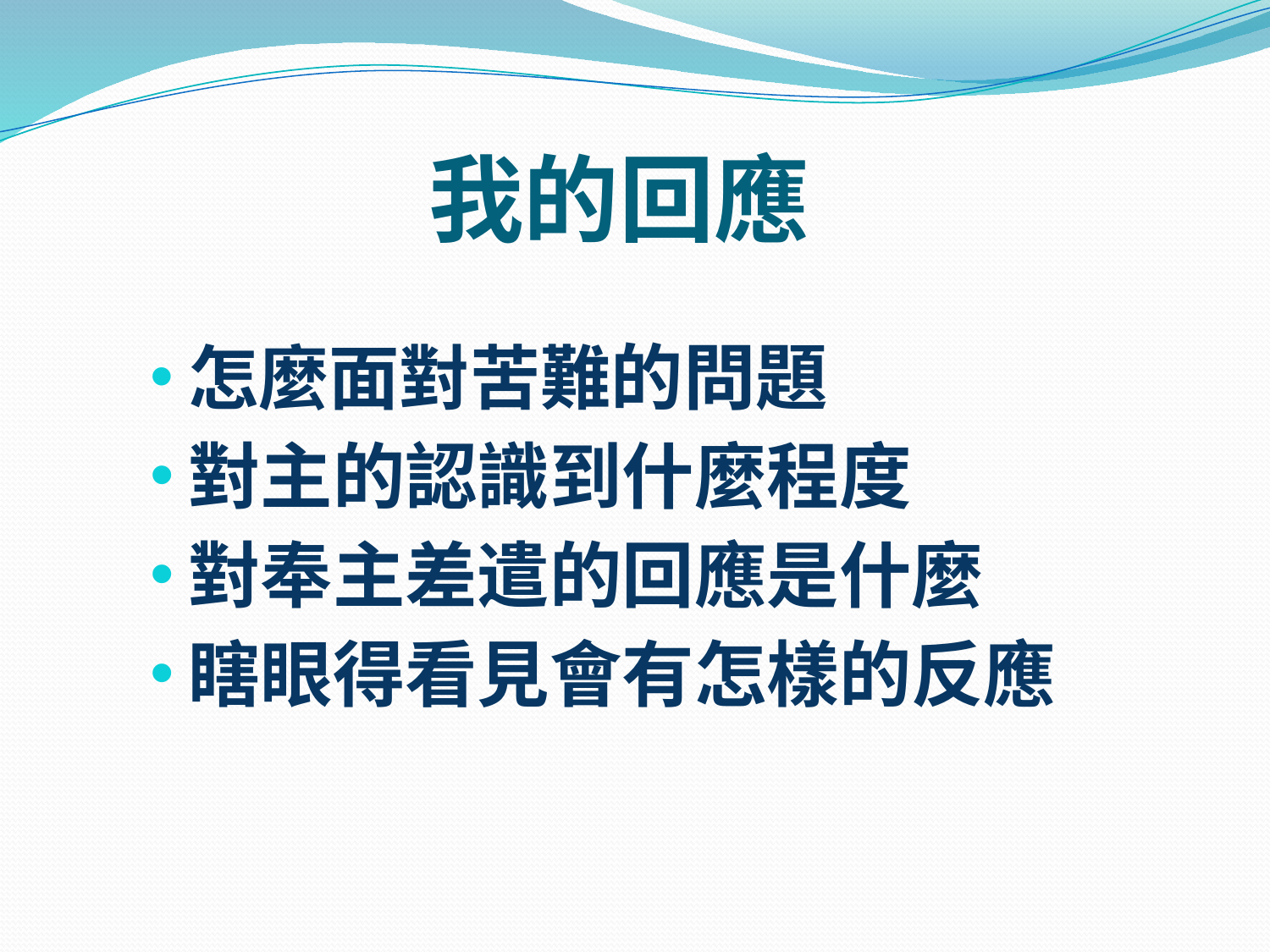

# 我的回應
怎麼面對苦難的問題
對主的認識到什麼程度
對奉主差遣的回應是什麼
瞎眼得看見會有怎樣的反應